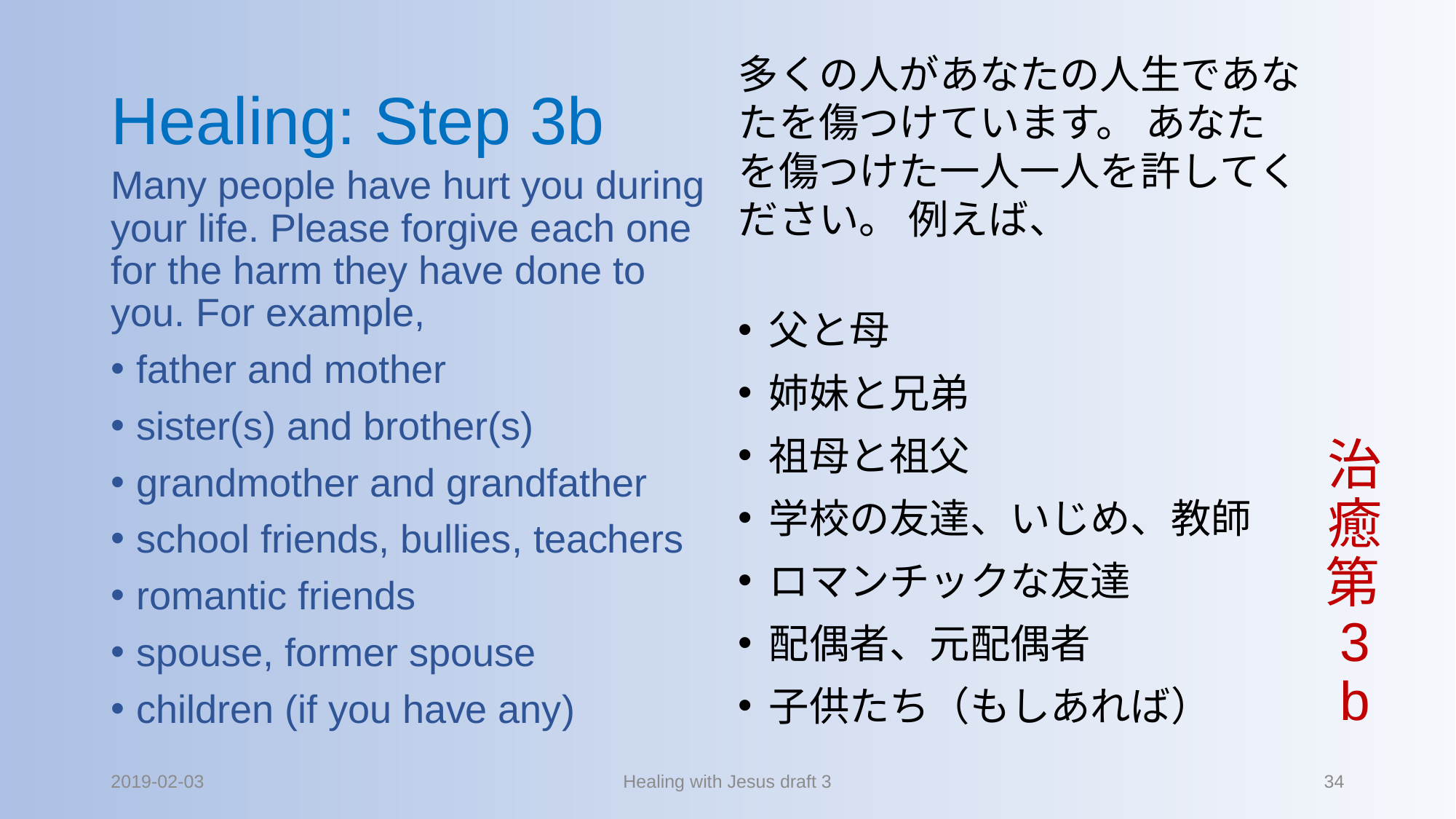

# Healing: Step 3b
多くの人があなたの人生であなたを傷つけています。 あなたを傷つけた一人一人を許してください。 例えば、
父と母
姉妹と兄弟
祖母と祖父
学校の友達、いじめ、教師
ロマンチックな友達
配偶者、元配偶者
子供たち（もしあれば）
治癒第3b
Many people have hurt you during your life. Please forgive each one for the harm they have done to you. For example,
father and mother
sister(s) and brother(s)
grandmother and grandfather
school friends, bullies, teachers
romantic friends
spouse, former spouse
children (if you have any)

2019-02-03
Healing with Jesus draft 3
34